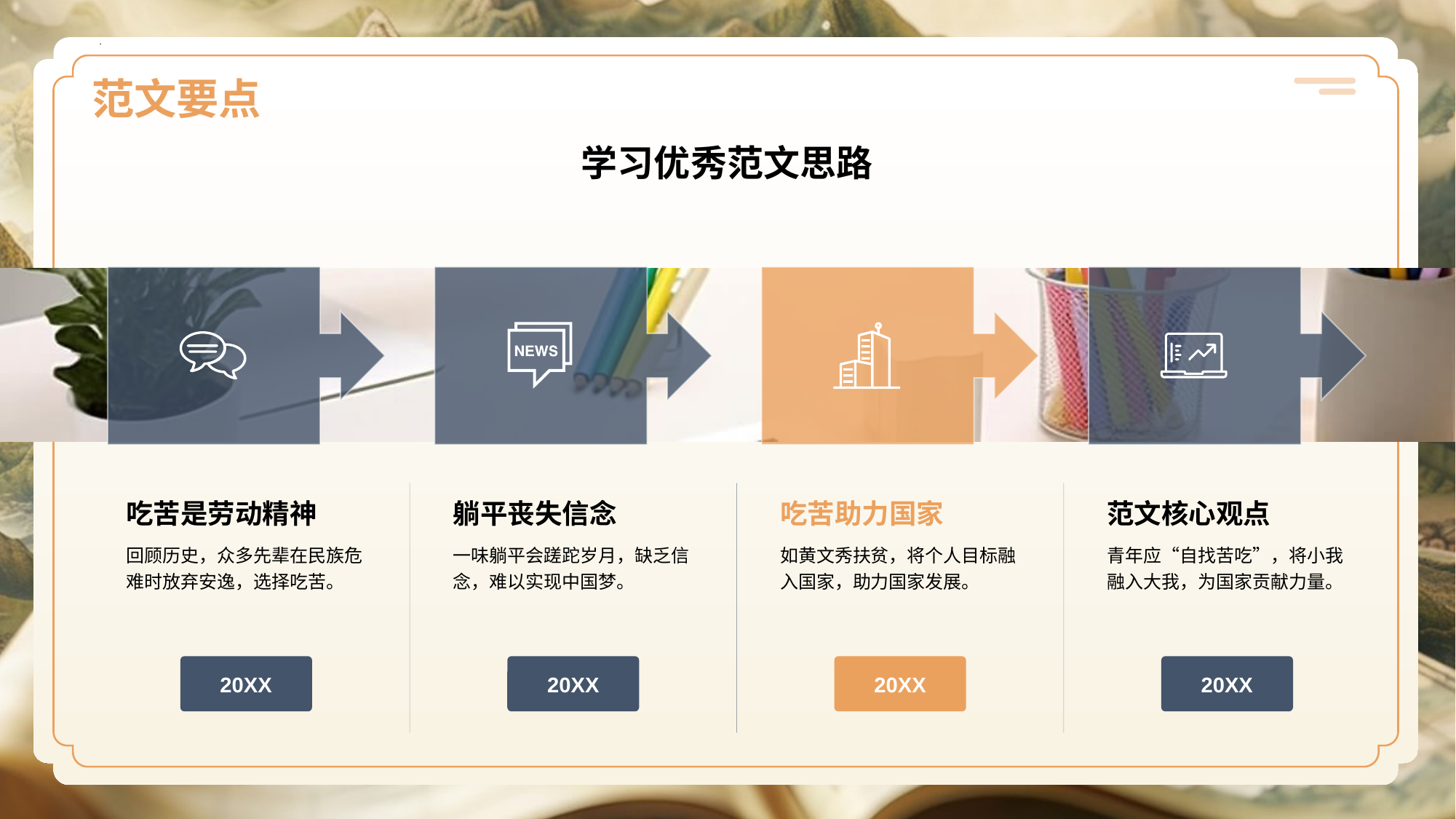

# 范文要点
学习优秀范文思路

吃苦是劳动精神
回顾历史，众多先辈在民族危难时放弃安逸，选择吃苦。
20XX

躺平丧失信念
一味躺平会蹉跎岁月，缺乏信念，难以实现中国梦。
20XX

吃苦助力国家
如黄文秀扶贫，将个人目标融入国家，助力国家发展。
20XX

范文核心观点
青年应“自找苦吃”，将小我融入大我，为国家贡献力量。
20XX